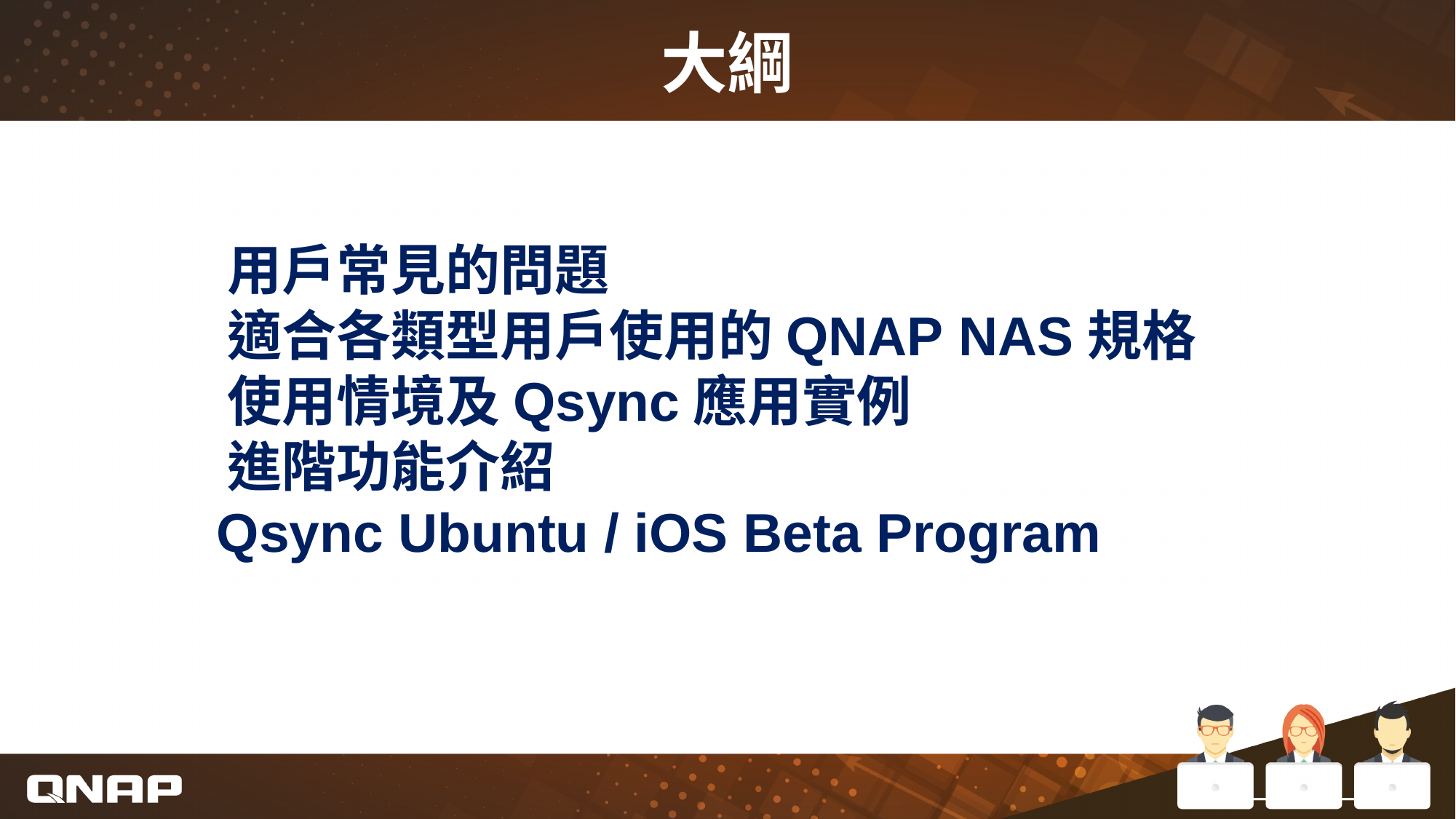

# 大綱
 用戶常見的問題
 適合各類型用戶使用的QNAP NAS規格
 使用情境及Qsync應用實例
 進階功能介紹
 Qsync Ubuntu / iOS Beta Program